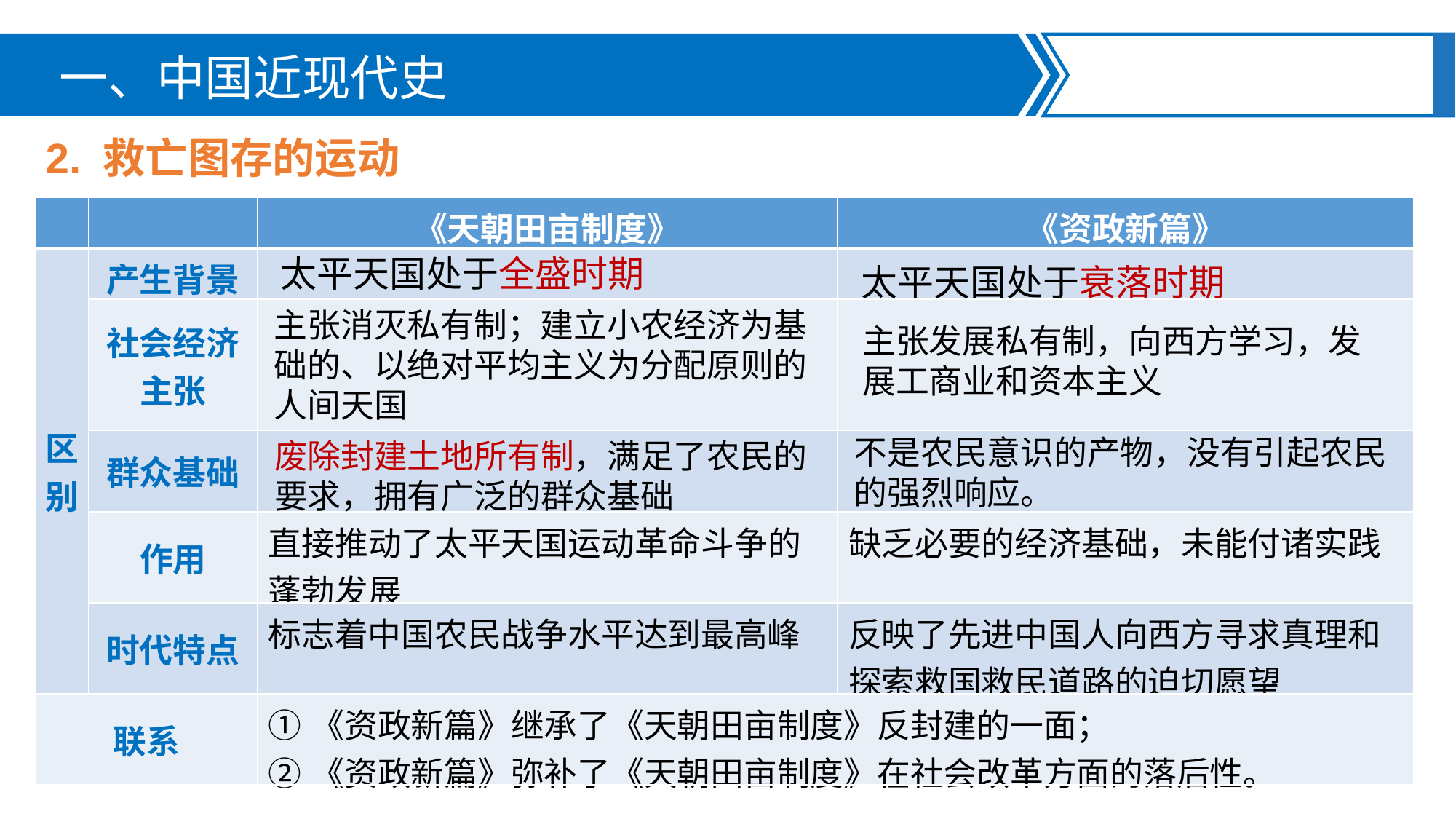

一、中国近现代史
2. 救亡图存的运动
|  |  | 《天朝田亩制度》 | 《资政新篇》 |
| --- | --- | --- | --- |
| 区别 | 产生背景 |  |  |
|  | 社会经济主张 |  |  |
|  | 群众基础 |  |  |
|  | 作用 | 直接推动了太平天国运动革命斗争的蓬勃发展 | 缺乏必要的经济基础，未能付诸实践 |
|  | 时代特点 | 标志着中国农民战争水平达到最高峰 | 反映了先进中国人向西方寻求真理和探索救国救民道路的迫切愿望 |
| 联系 |  | ①《资政新篇》继承了《天朝田亩制度》反封建的一面； ②《资政新篇》弥补了《天朝田亩制度》在社会改革方面的落后性。 |  |
太平天国处于全盛时期
太平天国处于衰落时期
主张消灭私有制；建立小农经济为基础的、以绝对平均主义为分配原则的人间天国
主张发展私有制，向西方学习，发展工商业和资本主义
不是农民意识的产物，没有引起农民的强烈响应。
废除封建土地所有制，满足了农民的要求，拥有广泛的群众基础